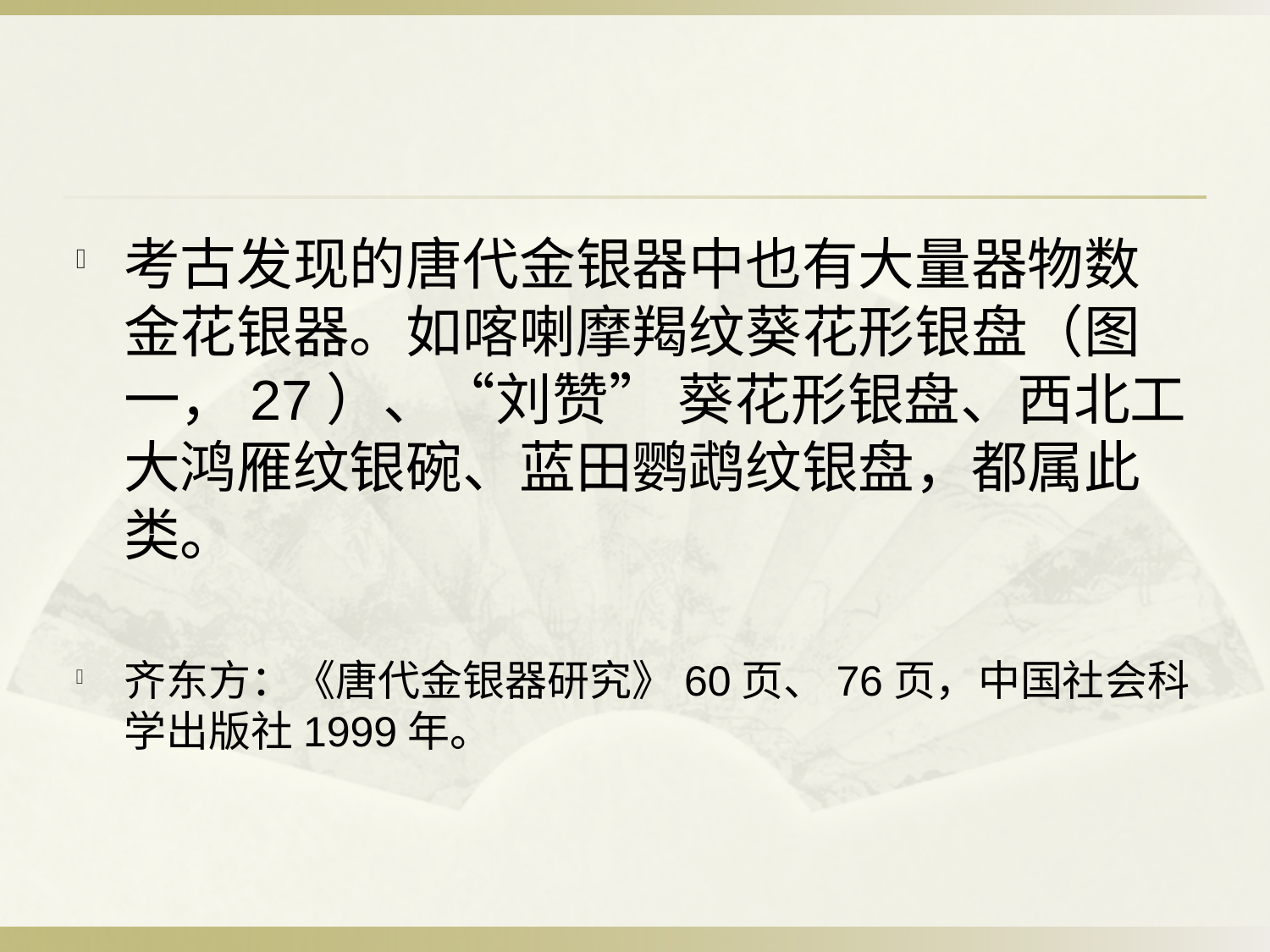

#
考古发现的唐代金银器中也有大量器物数金花银器。如喀喇摩羯纹葵花形银盘（图一，27）、“刘赞” 葵花形银盘、西北工大鸿雁纹银碗、蓝田鹦鹉纹银盘，都属此类。

齐东方：《唐代金银器研究》60页、76页，中国社会科学出版社1999年。